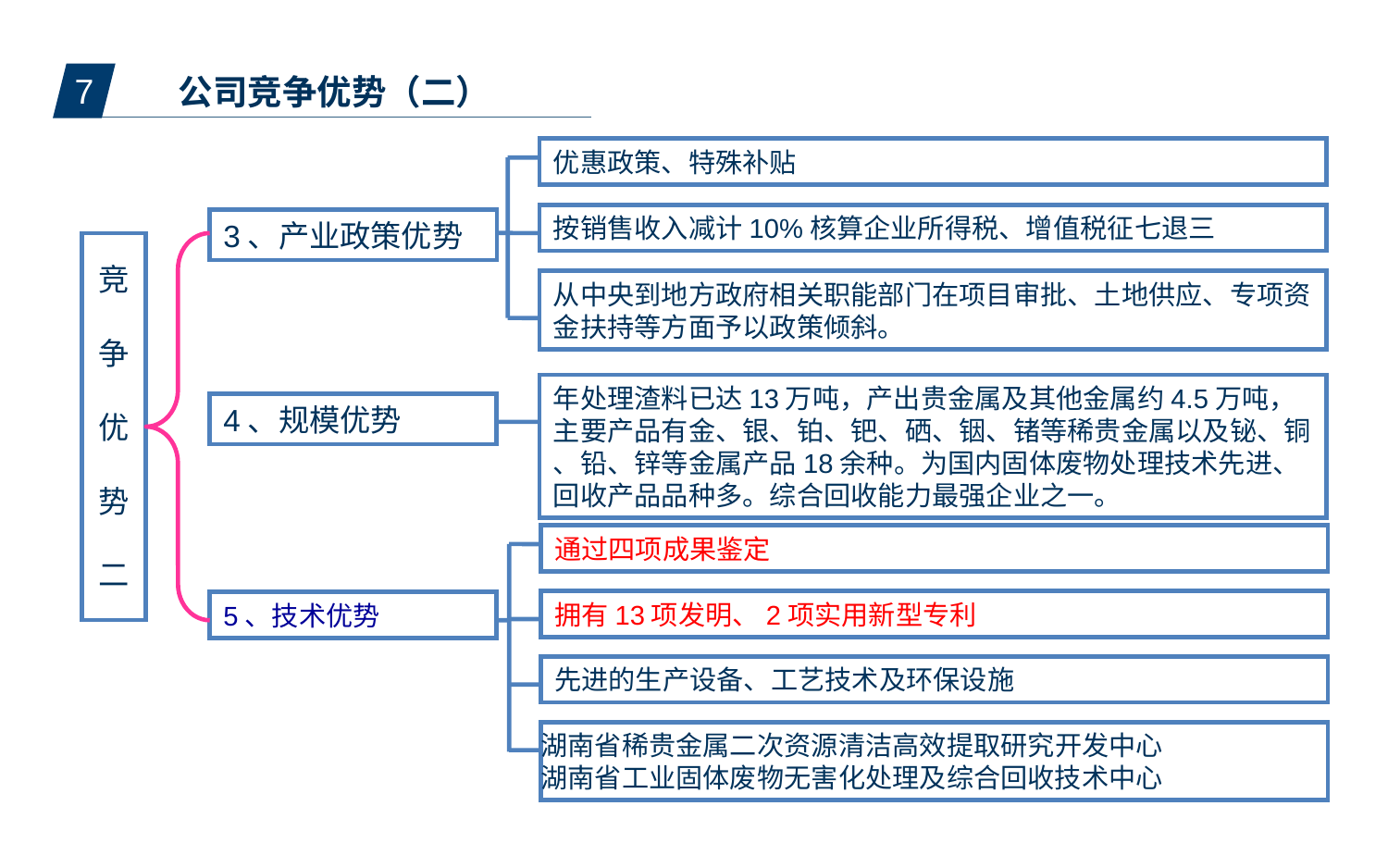

6
7

公司竞争优势（二）
优惠政策、特殊补贴

按销售收入减计10%核算企业所得税、增值税征七退三
3、产业政策优势
竞

争

优

势

二

从中央到地方政府相关职能部门在项目审批、土地供应、专项资金扶持等方面予以政策倾斜。

年处理渣料已达13万吨，产出贵金属及其他金属约4.5万吨，主要产品有金、银、铂、钯、硒、铟、锗等稀贵金属以及铋、铜 、铅、锌等金属产品18余种。为国内固体废物处理技术先进、回收产品品种多。综合回收能力最强企业之一。
4、规模优势

通过四项成果鉴定

拥有13项发明、2项实用新型专利
5、技术优势

先进的生产设备、工艺技术及环保设施

湖南省稀贵金属二次资源清洁高效提取研究开发中心
湖南省工业固体废物无害化处理及综合回收技术中心